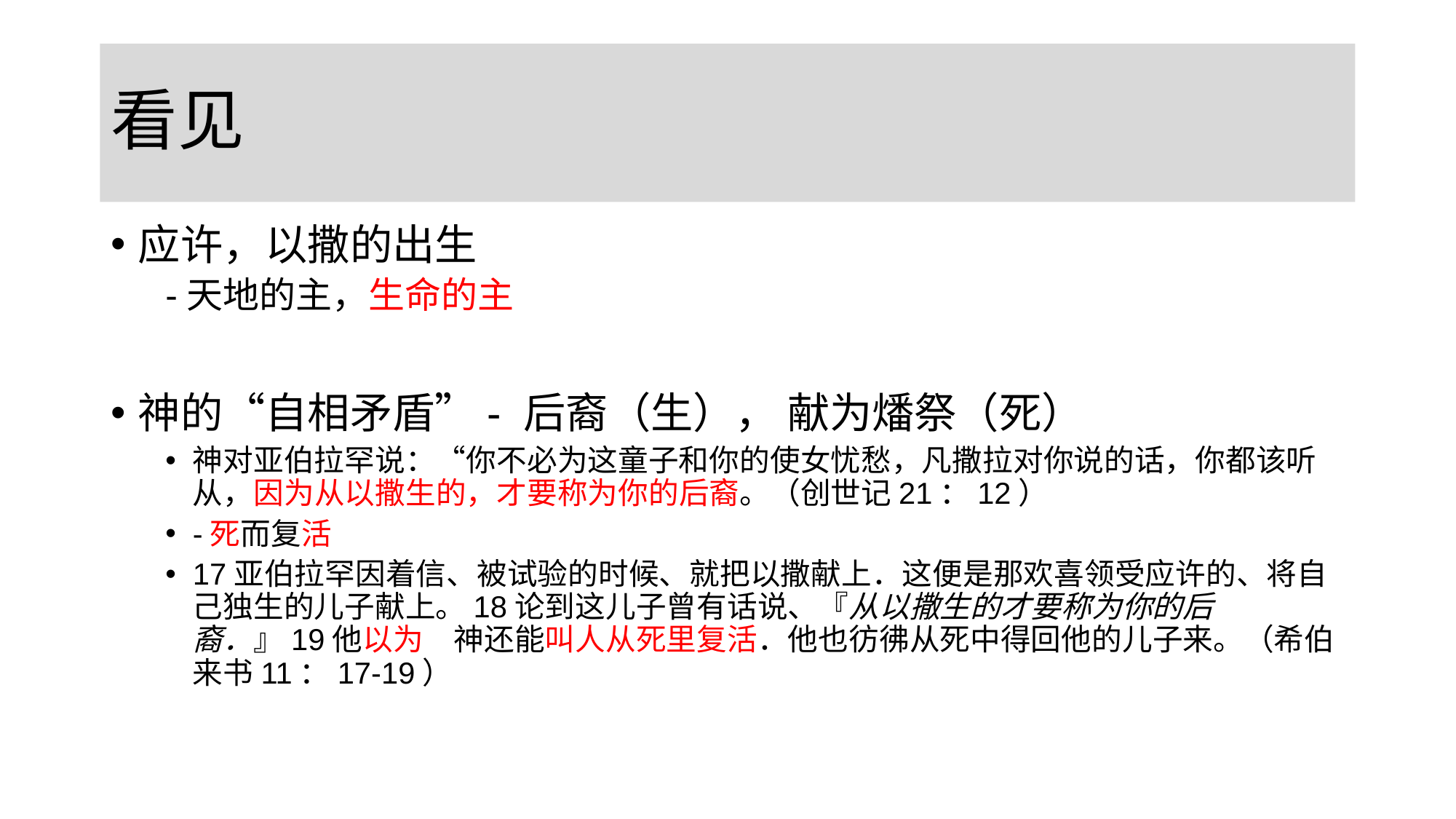

# 看见
应许，以撒的出生
-天地的主，生命的主

神的“自相矛盾”- 后裔（生）， 献为燔祭（死）
神对亚伯拉罕说：“你不必为这童子和你的使女忧愁，凡撒拉对你说的话，你都该听从，因为从以撒生的，才要称为你的后裔。（创世记21：12）
-死而复活
17亚伯拉罕因着信、被试验的时候、就把以撒献上．这便是那欢喜领受应许的、将自己独生的儿子献上。18论到这儿子曾有话说、『从以撒生的才要称为你的后裔．』19他以为　神还能叫人从死里复活．他也彷彿从死中得回他的儿子来。（希伯来书11：17-19）